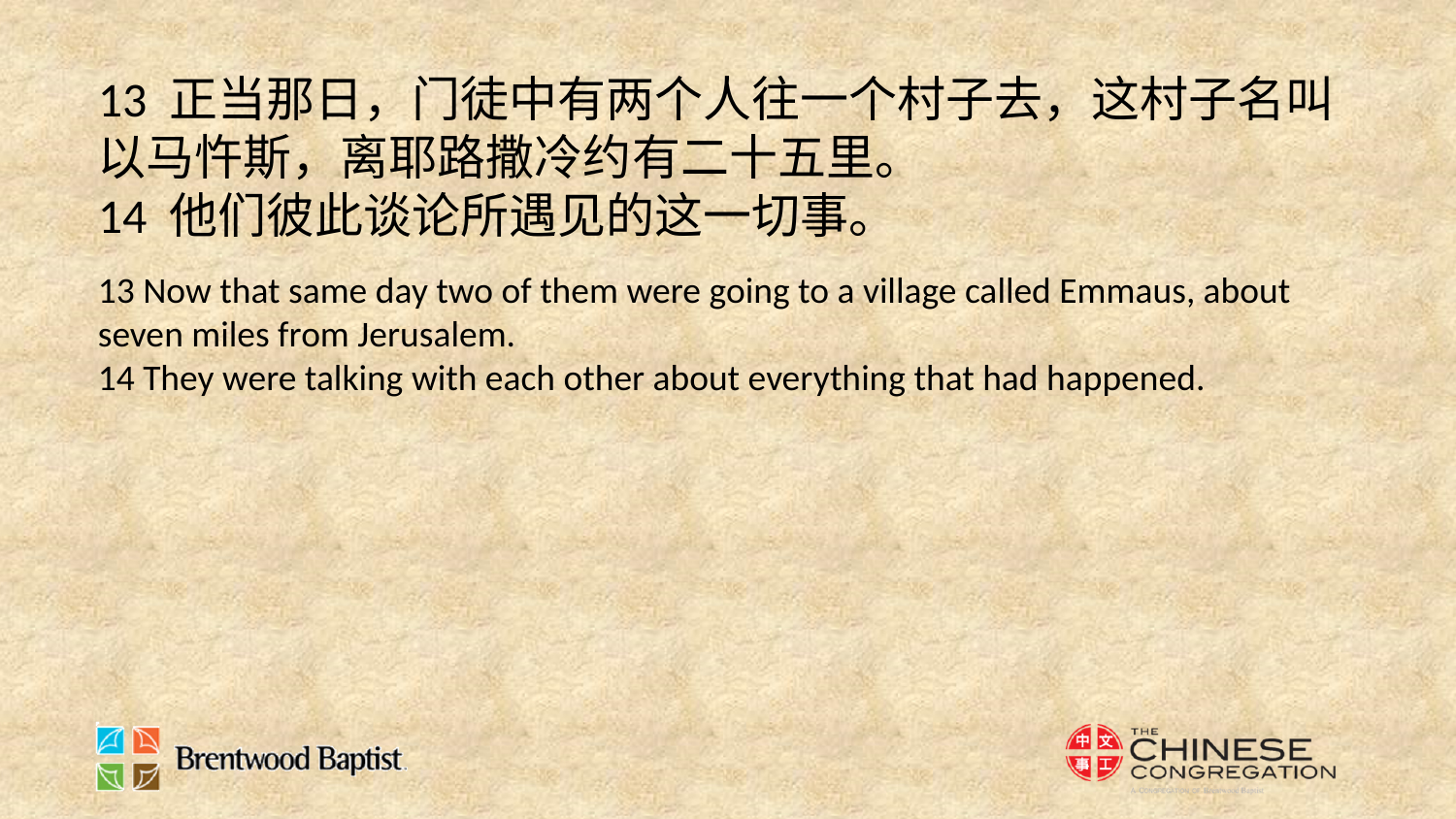

13 正当那日，门徒中有两个人往一个村子去，这村子名叫以马忤斯，离耶路撒冷约有二十五里。
14 他们彼此谈论所遇见的这一切事。

13 Now that same day two of them were going to a village called Emmaus, about seven miles from Jerusalem.
14 They were talking with each other about everything that had happened.